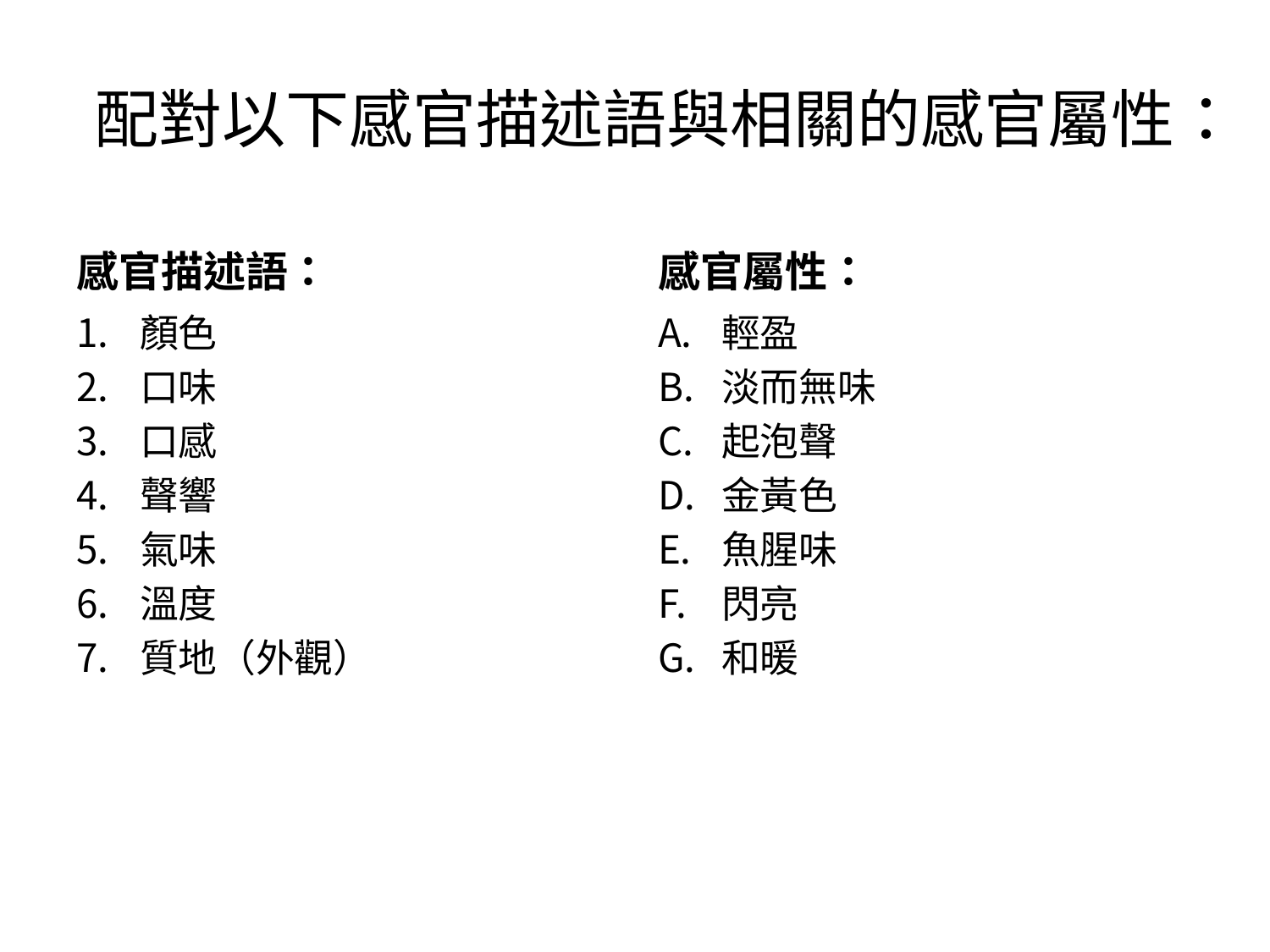

# 配對以下感官描述語與相關的感官屬性：
感官描述語：
感官屬性：
顏色
口味
口感
聲響
氣味
溫度
質地（外觀）
輕盈
淡而無味
起泡聲
金黃色
魚腥味
閃亮
和暖